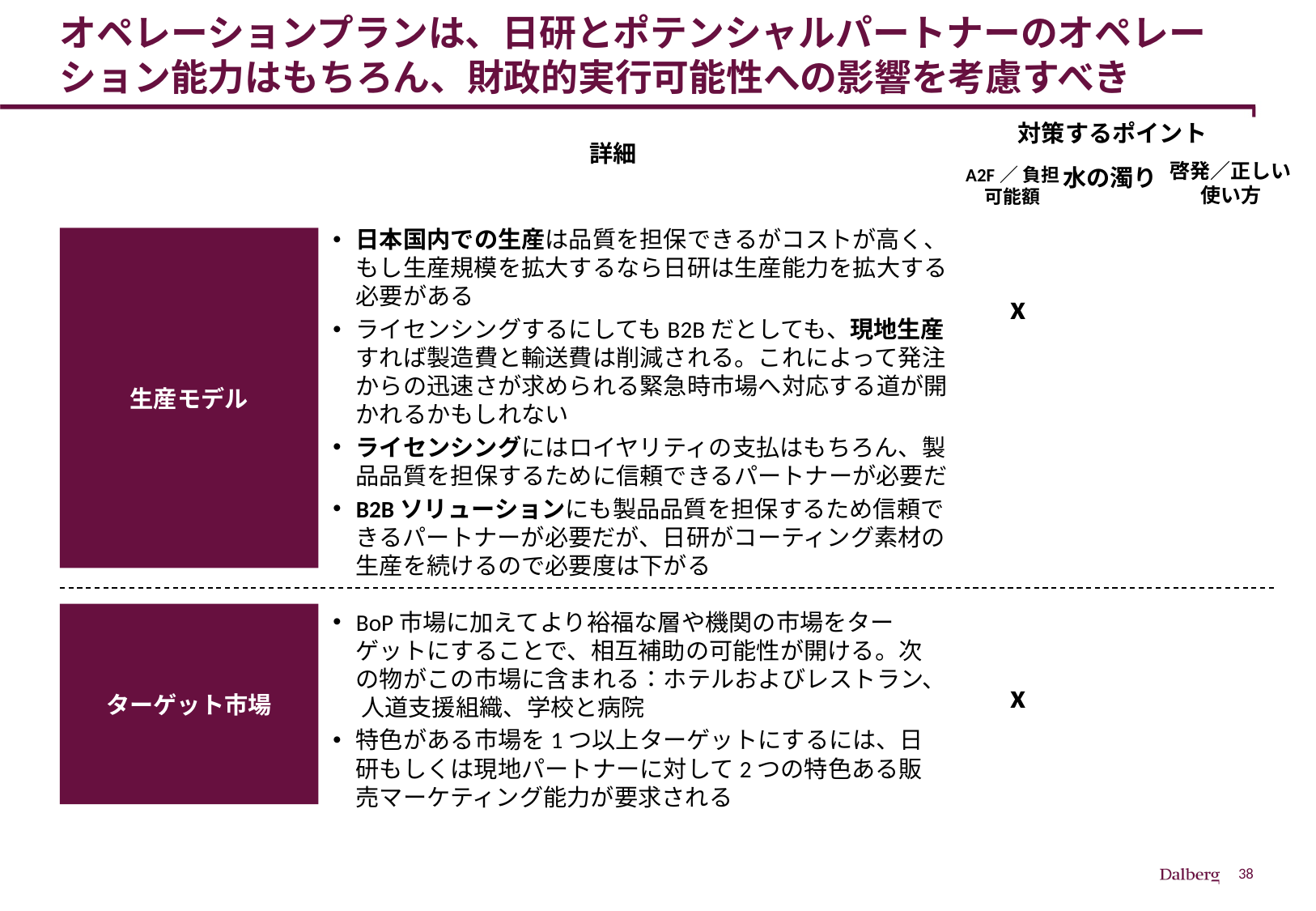

# オペレーションプランは、日研とポテンシャルパートナーのオペレーション能力はもちろん、財政的実行可能性への影響を考慮すべき
対策するポイント
詳細
啓発／正しい使い方
A2F／ 負担可能額
水の濁り
日本国内での生産は品質を担保できるがコストが高く、もし生産規模を拡大するなら日研は生産能力を拡大する必要がある
ライセンシングするにしてもB2Bだとしても、現地生産すれば製造費と輸送費は削減される。これによって発注からの迅速さが求められる緊急時市場へ対応する道が開かれるかもしれない
ライセンシングにはロイヤリティの支払はもちろん、製品品質を担保するために信頼できるパートナーが必要だ
B2Bソリューションにも製品品質を担保するため信頼できるパートナーが必要だが、日研がコーティング素材の生産を続けるので必要度は下がる
生産モデル
x
ターゲット市場
BoP市場に加えてより裕福な層や機関の市場をターゲットにすることで、相互補助の可能性が開ける。次の物がこの市場に含まれる：ホテルおよびレストラン、 人道支援組織、学校と病院
特色がある市場を1つ以上ターゲットにするには、日研もしくは現地パートナーに対して2つの特色ある販売マーケティング能力が要求される
x